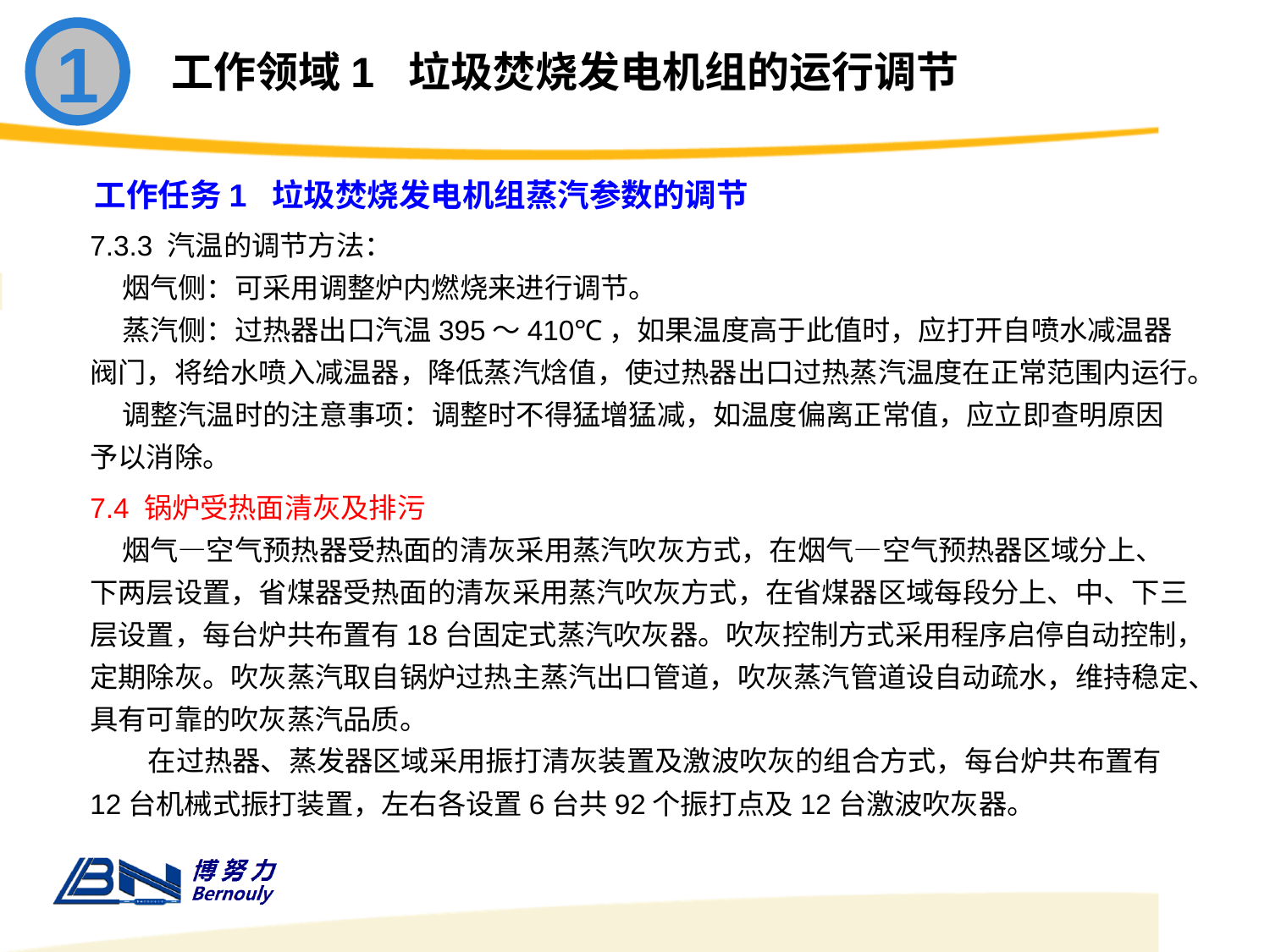

1
工作领域1  垃圾焚烧发电机组的运行调节
工作任务1  垃圾焚烧发电机组蒸汽参数的调节
7.3.3 汽温的调节方法：
    烟气侧：可采用调整炉内燃烧来进行调节。
    蒸汽侧：过热器出口汽温395～410℃，如果温度高于此值时，应打开自喷水减温器阀门，将给水喷入减温器，降低蒸汽焓值，使过热器出口过热蒸汽温度在正常范围内运行。
    调整汽温时的注意事项：调整时不得猛增猛减，如温度偏离正常值，应立即查明原因予以消除。
7.4 锅炉受热面清灰及排污
    烟气—空气预热器受热面的清灰采用蒸汽吹灰方式，在烟气—空气预热器区域分上、下两层设置，省煤器受热面的清灰采用蒸汽吹灰方式，在省煤器区域每段分上、中、下三层设置，每台炉共布置有18台固定式蒸汽吹灰器。吹灰控制方式采用程序启停自动控制，定期除灰。吹灰蒸汽取自锅炉过热主蒸汽出口管道，吹灰蒸汽管道设自动疏水，维持稳定、具有可靠的吹灰蒸汽品质。
       在过热器、蒸发器区域采用振打清灰装置及激波吹灰的组合方式，每台炉共布置有12台机械式振打装置，左右各设置6台共92个振打点及12台激波吹灰器。